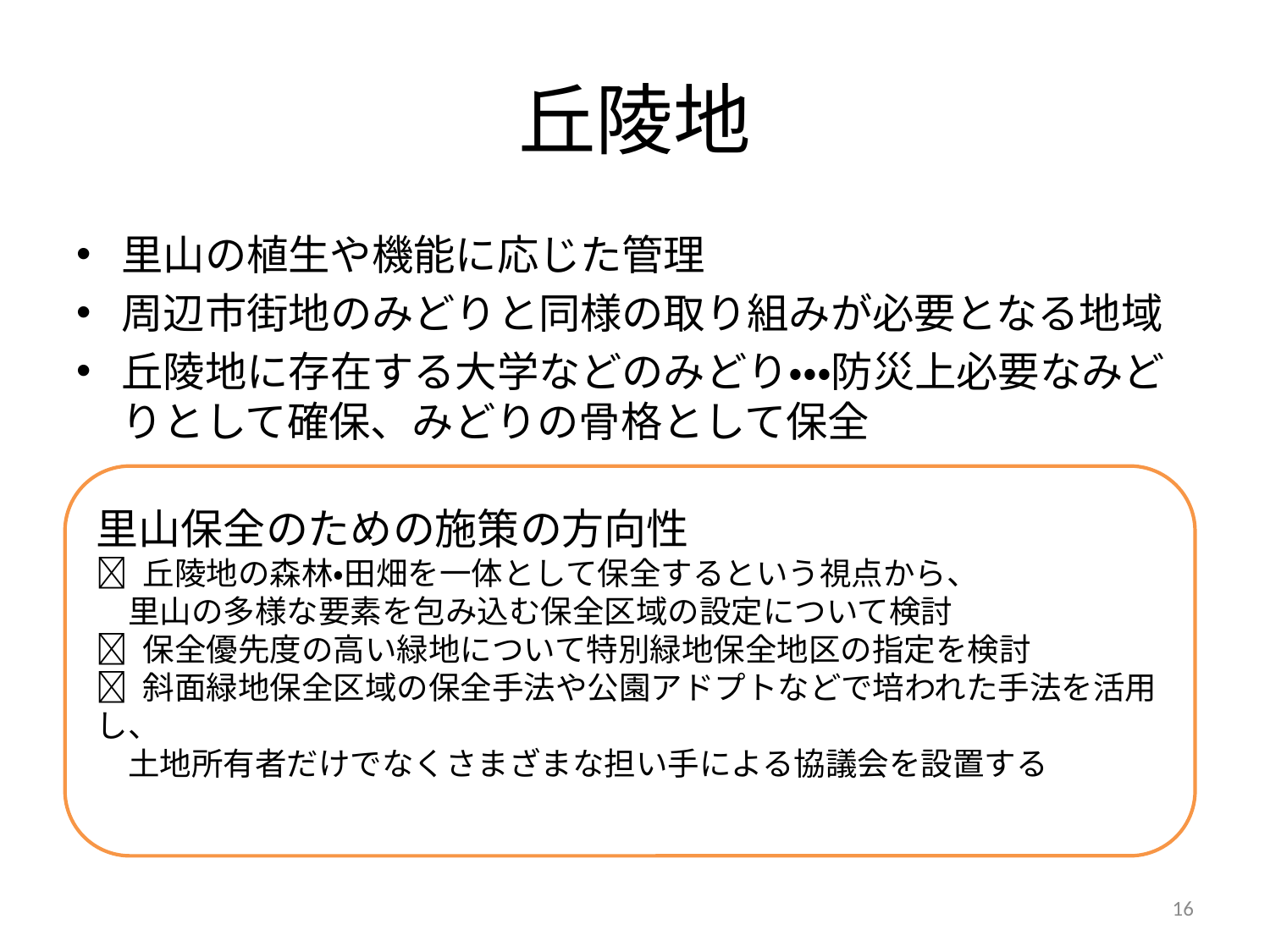

# 丘陵地
里山の植生や機能に応じた管理
周辺市街地のみどりと同様の取り組みが必要となる地域
丘陵地に存在する大学などのみどり・・・防災上必要なみどりとして確保、みどりの骨格として保全
里山保全のための施策の方向性
􀁺 丘陵地の森林・田畑を一体として保全するという視点から、
　里山の多様な要素を包み込む保全区域の設定について検討
􀁺 保全優先度の高い緑地について特別緑地保全地区の指定を検討
􀁺 斜面緑地保全区域の保全手法や公園アドプトなどで培われた手法を活用し、
　土地所有者だけでなくさまざまな担い手による協議会を設置する

16